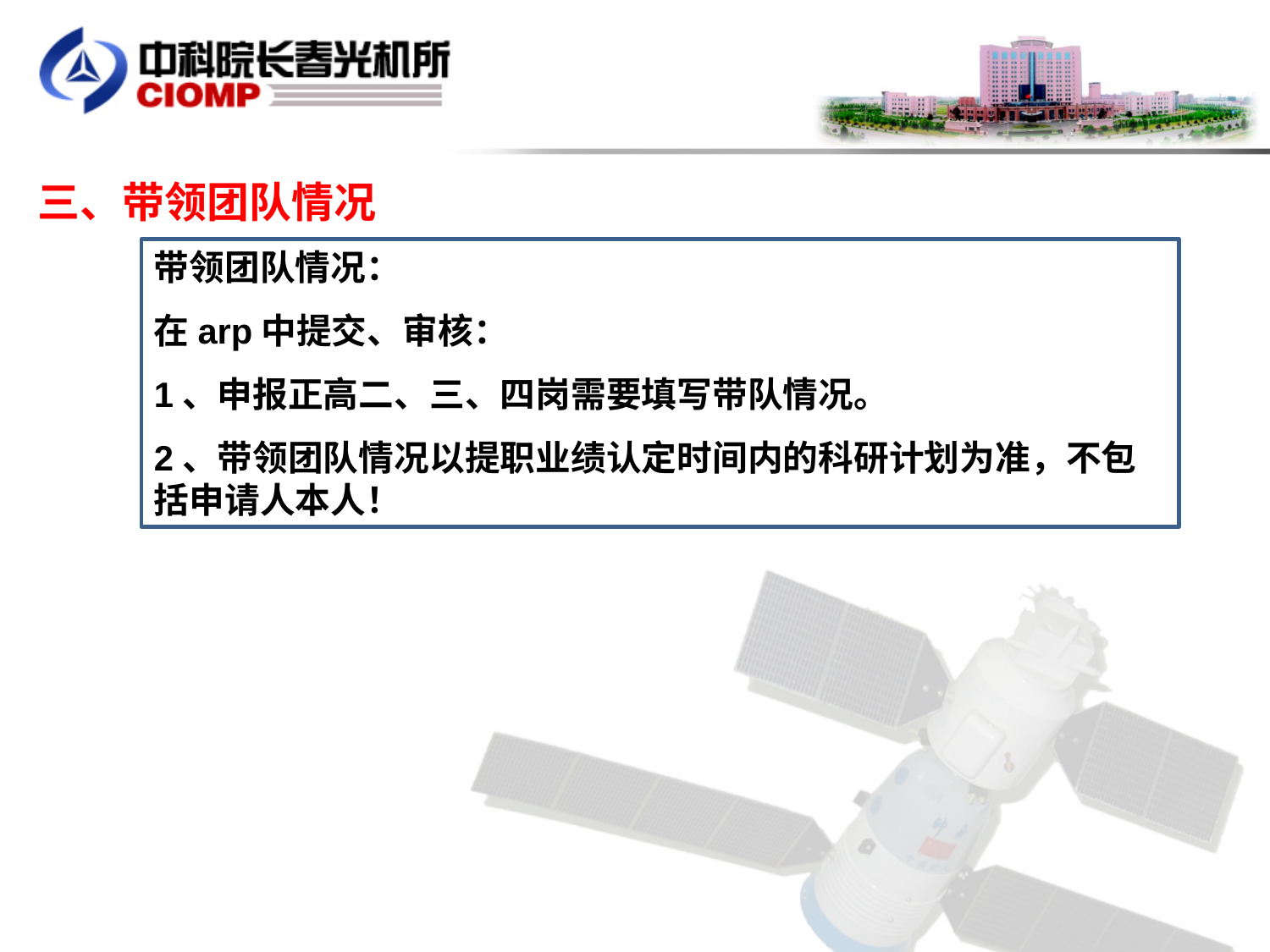

三、带领团队情况
带领团队情况：
在arp中提交、审核：
1、申报正高二、三、四岗需要填写带队情况。
2、带领团队情况以提职业绩认定时间内的科研计划为准，不包括申请人本人！